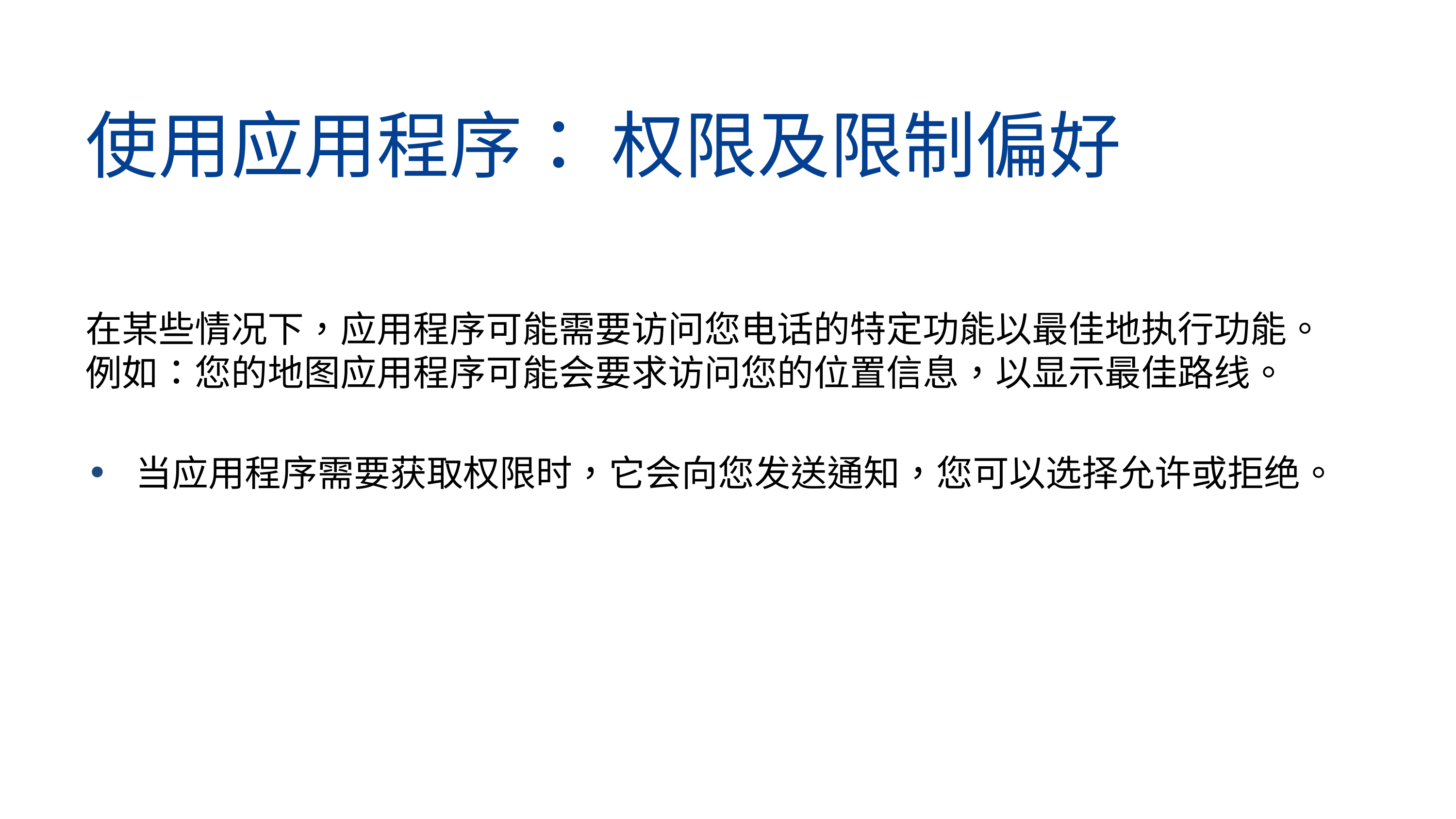

使用应用程序： 权限及限制偏好
在某些情况下，应用程序可能需要访问您电话的特定功能以最佳地执行功能。 例如：您的地图应用程序可能会要求访问您的位置信息，以显示最佳路线。
当应用程序需要获取权限时，它会向您发送通知，您可以选择允许或拒绝。